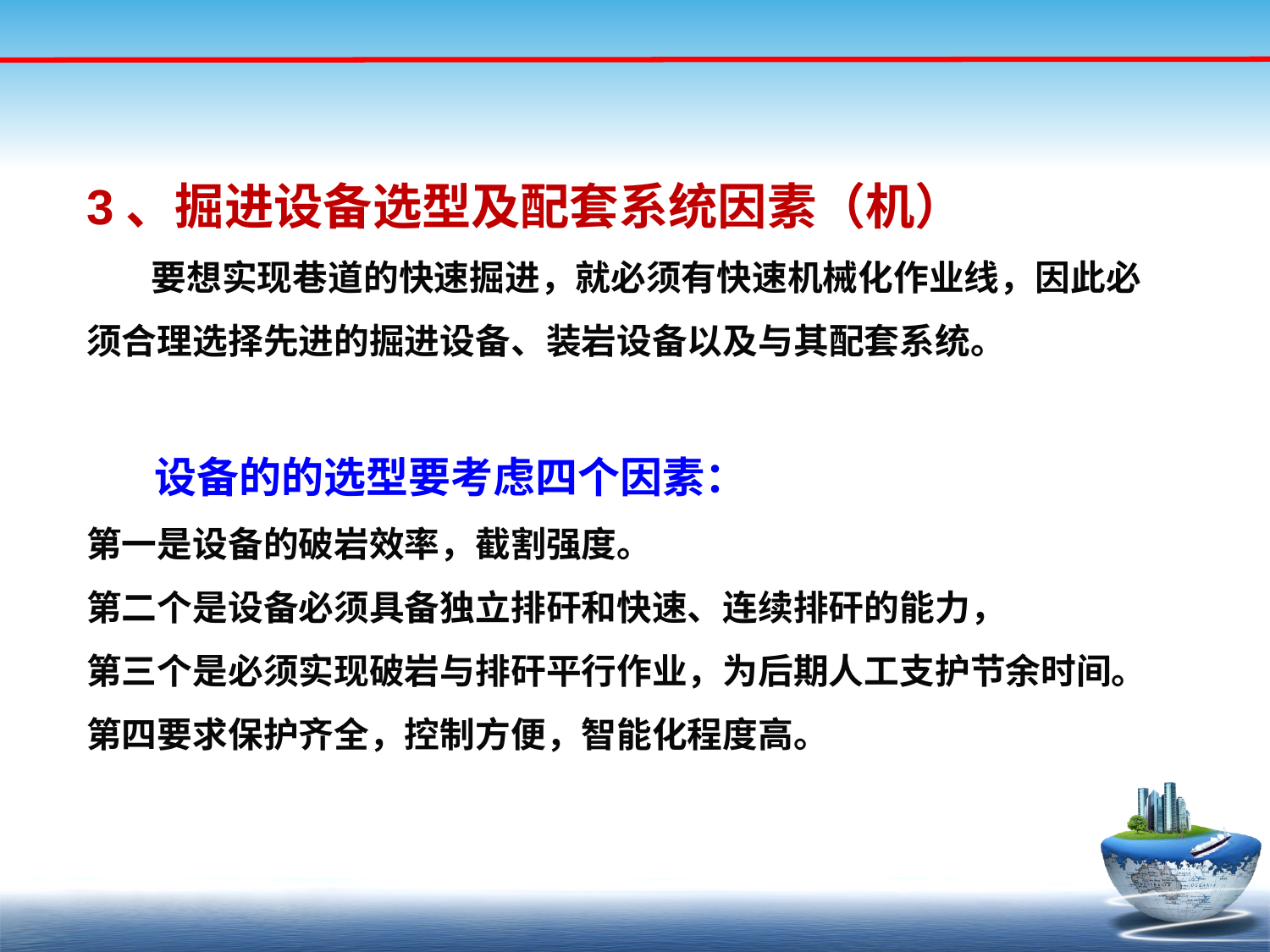

3、掘进设备选型及配套系统因素（机）
       要想实现巷道的快速掘进，就必须有快速机械化作业线，因此必须合理选择先进的掘进设备、装岩设备以及与其配套系统。

       设备的的选型要考虑四个因素：
第一是设备的破岩效率，截割强度。
第二个是设备必须具备独立排矸和快速、连续排矸的能力，
第三个是必须实现破岩与排矸平行作业，为后期人工支护节余时间。
第四要求保护齐全，控制方便，智能化程度高。